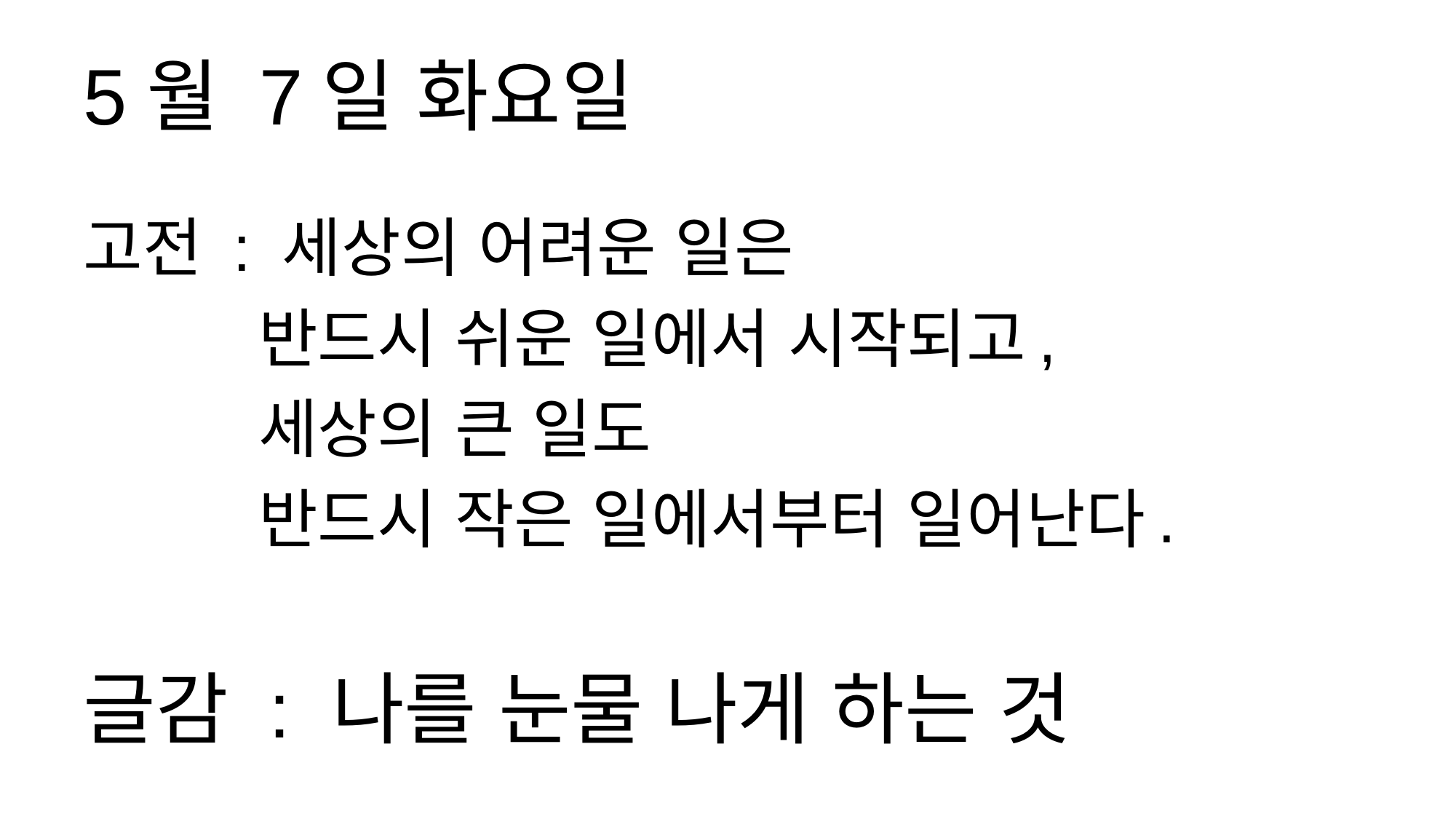

5월 7일 화요일
고전 : 세상의 어려운 일은
         반드시 쉬운 일에서 시작되고,
         세상의 큰 일도
         반드시 작은 일에서부터 일어난다.
글감 : 나를 눈물 나게 하는 것